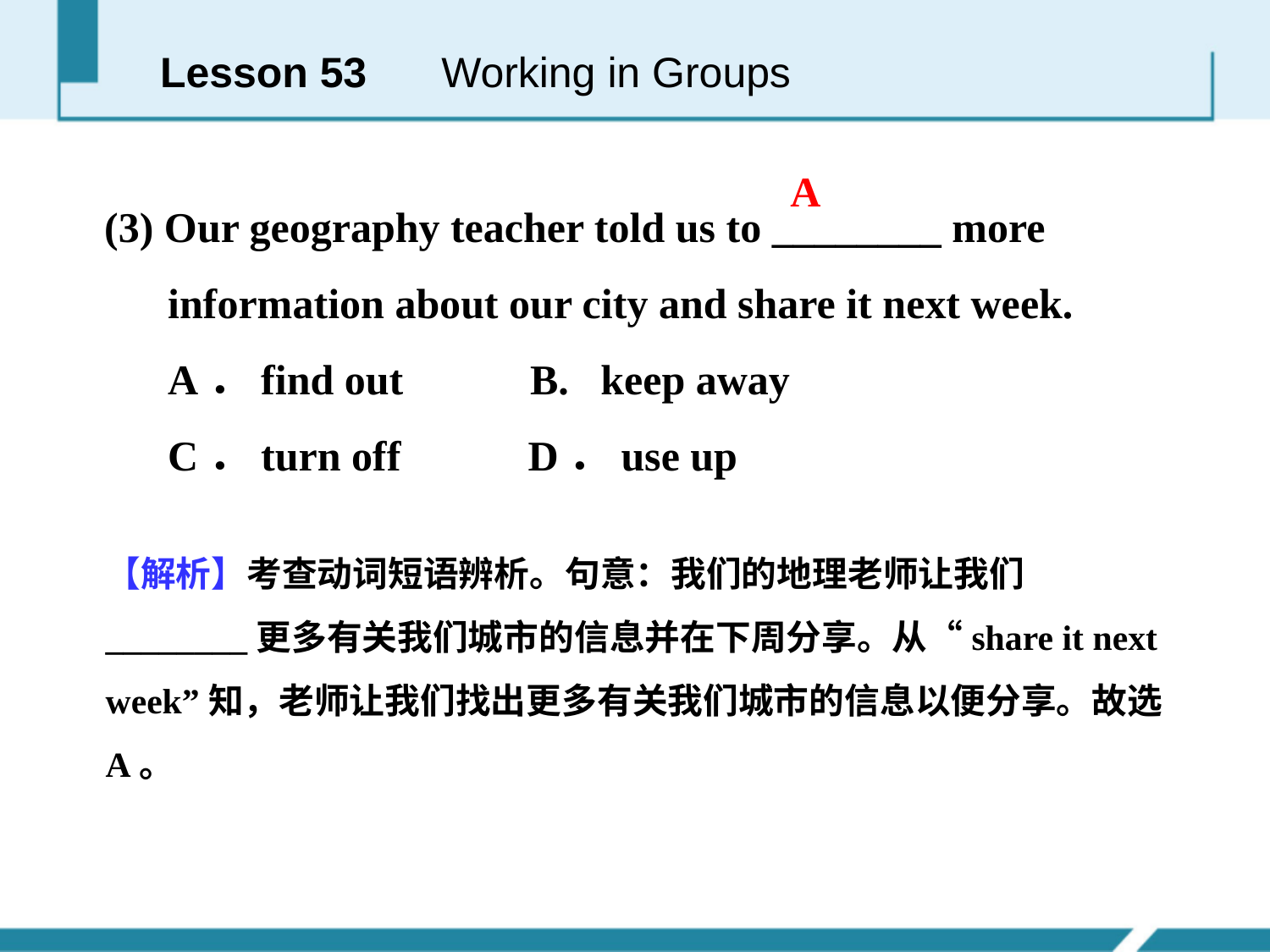

Lesson 53 　Working in Groups
A
 (3) Our geography teacher told us to ________ more
       information about our city and share it next week.
       A．find out            B.   keep away
       C．turn off            D．use up
【解析】考查动词短语辨析。句意：我们的地理老师让我们________更多有关我们城市的信息并在下周分享。从“share it next week”知，老师让我们找出更多有关我们城市的信息以便分享。故选A。